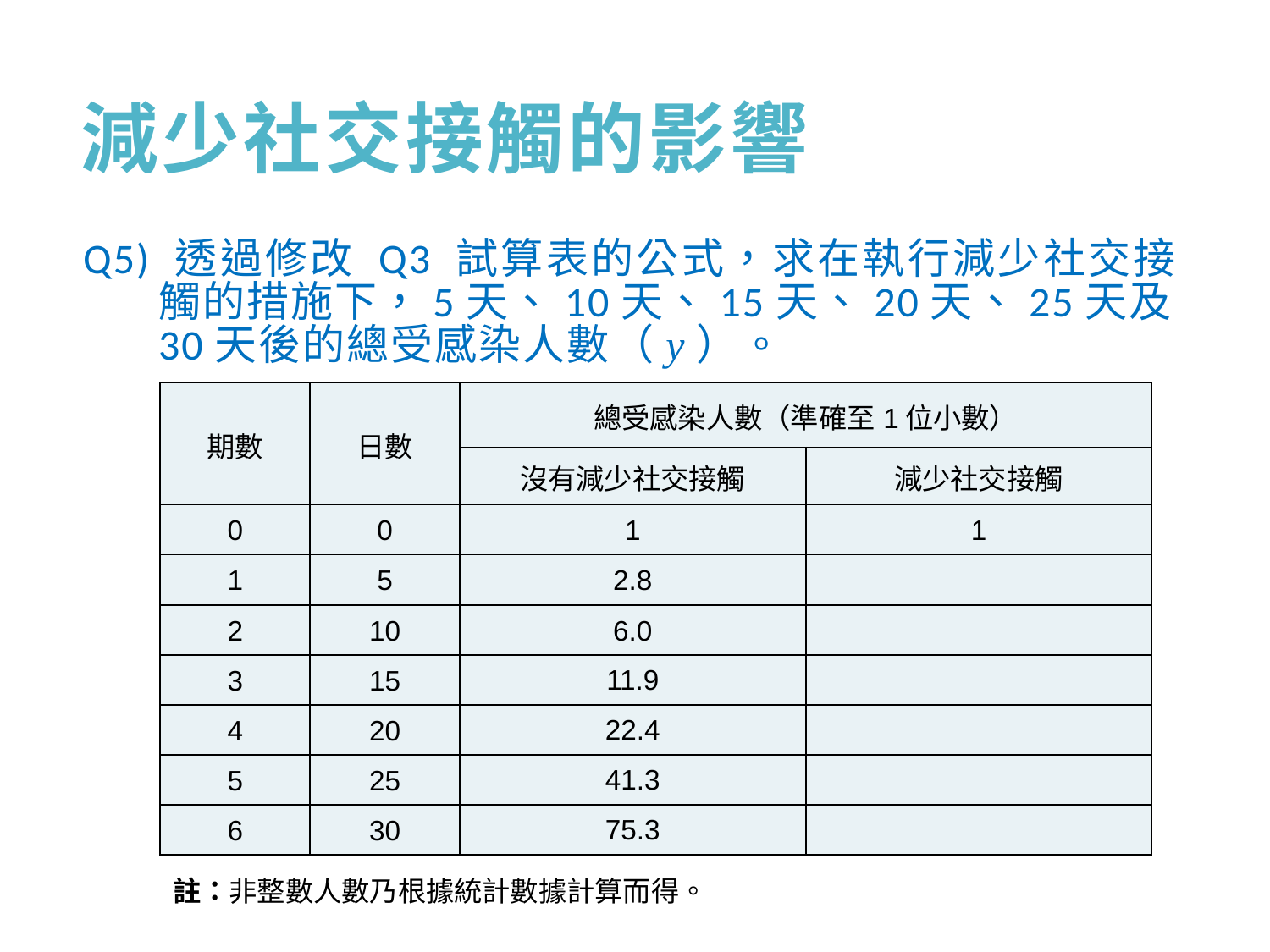

# 減少社交接觸的影響
Q5) 透過修改 Q3 試算表的公式，求在執行減少社交接觸的措施下，5天、10天、15天、20天、25天及30天後的總受感染人數（y）。
| 期數 | 日數 | 總受感染人數（準確至1位小數） |  |
| --- | --- | --- | --- |
|  |  | 沒有減少社交接觸 | 減少社交接觸 |
| 0 | 0 | 1 | 1 |
| 1 | 5 | 2.8 |  |
| 2 | 10 | 6.0 |  |
| 3 | 15 | 11.9 |  |
| 4 | 20 | 22.4 |  |
| 5 | 25 | 41.3 |  |
| 6 | 30 | 75.3 |  |
註：非整數人數乃根據統計數據計算而得。